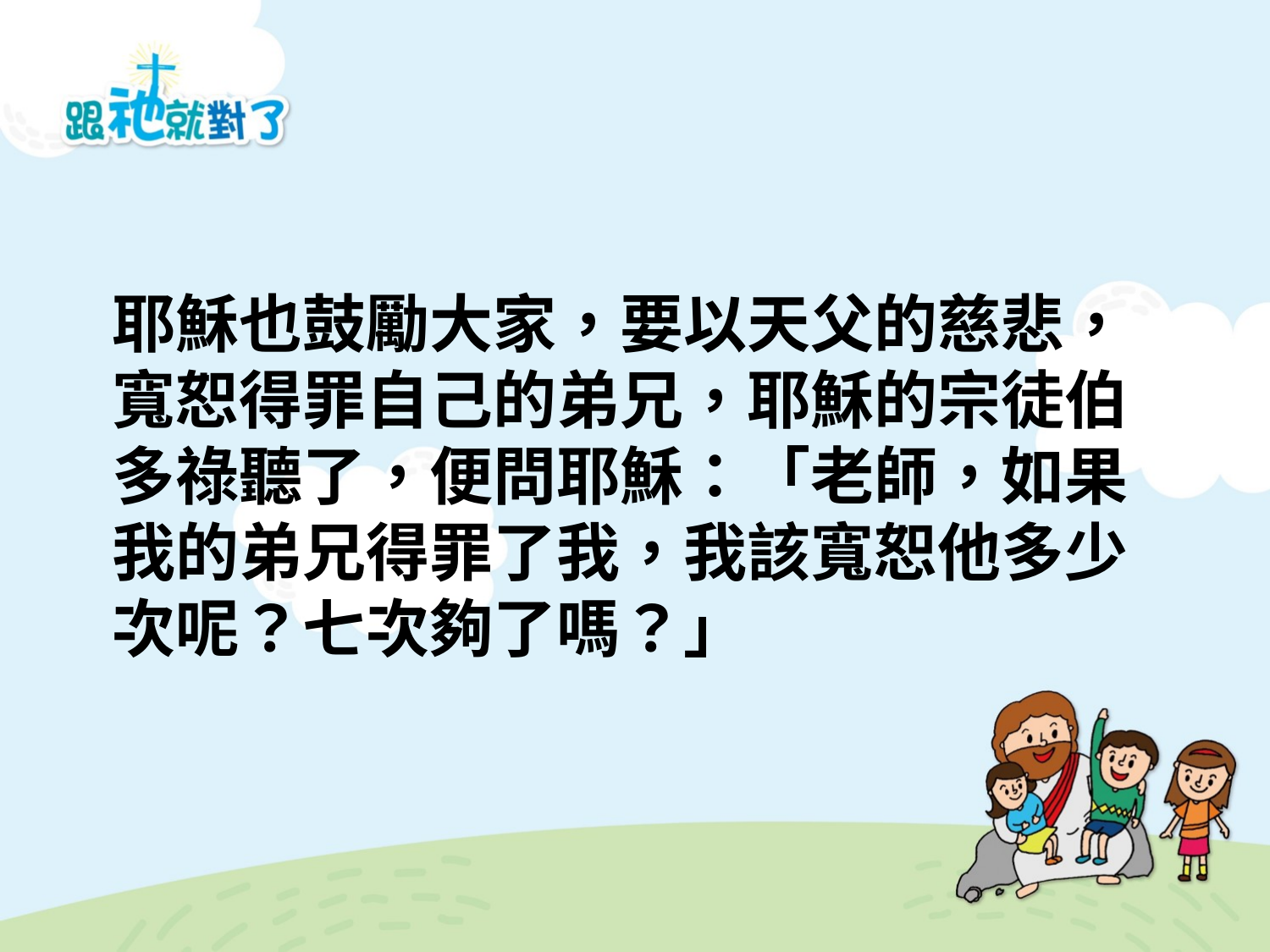

耶穌也鼓勵大家，要以天父的慈悲，寬恕得罪自己的弟兄，耶穌的宗徒伯多祿聽了，便問耶穌：「老師，如果我的弟兄得罪了我，我該寬恕他多少次呢？七次夠了嗎？」